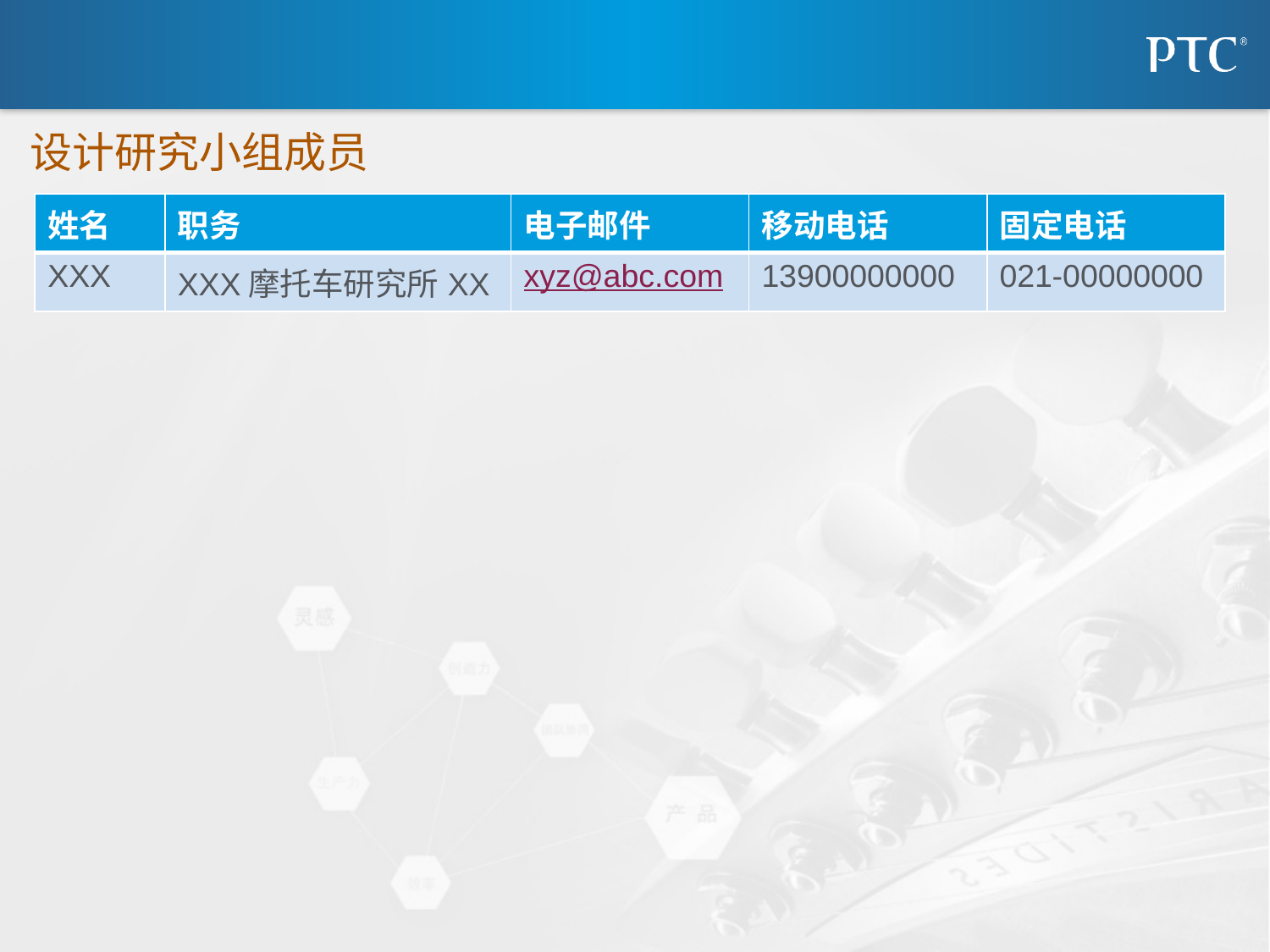

# 设计研究小组成员
| 姓名 | 职务 | 电子邮件 | 移动电话 | 固定电话 |
| --- | --- | --- | --- | --- |
| XXX | XXX摩托车研究所XX | xyz@abc.com | 13900000000 | 021-00000000 |